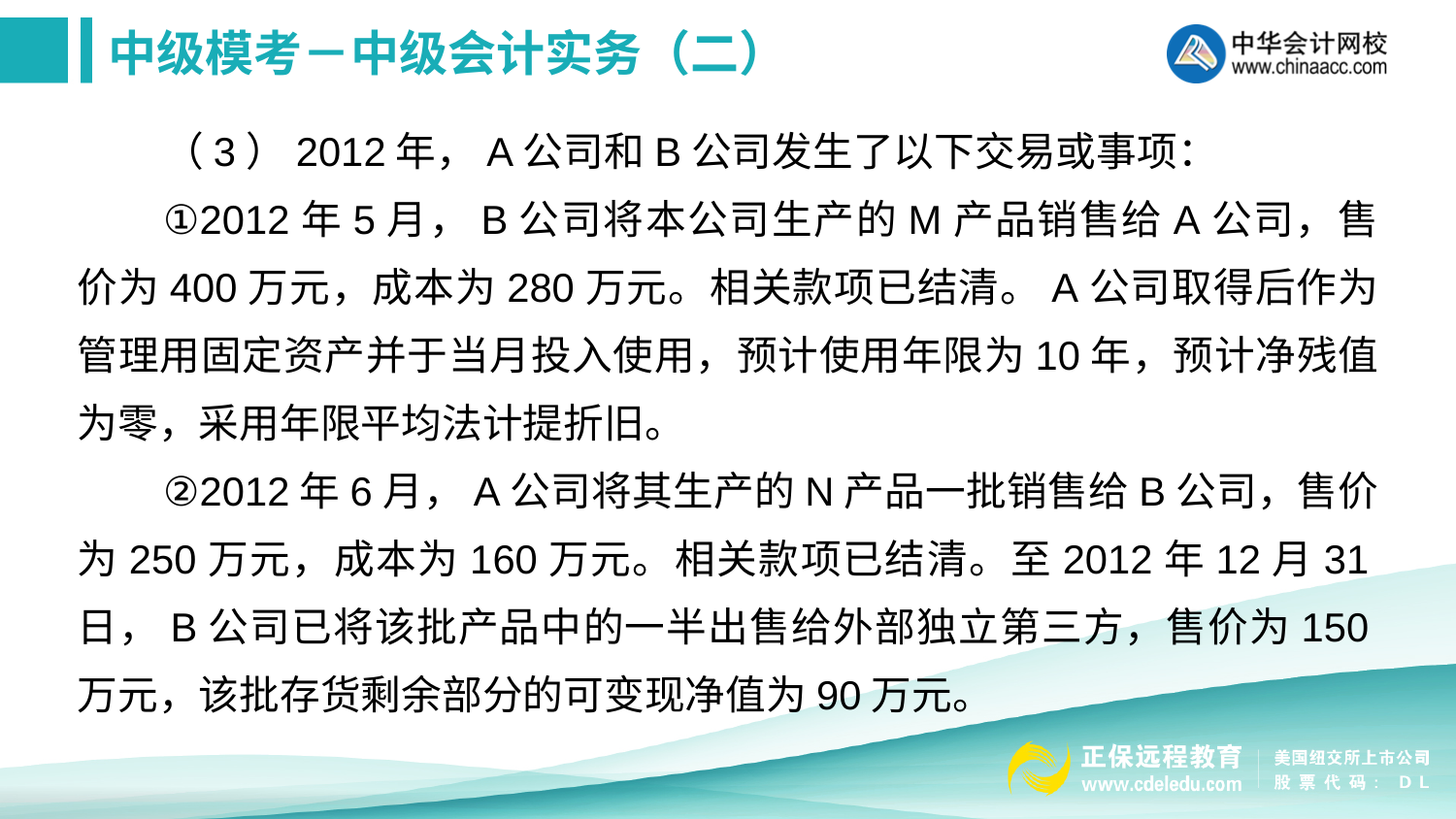

（3）2012年，A公司和B公司发生了以下交易或事项：
①2012年5月，B公司将本公司生产的M产品销售给A公司，售价为400万元，成本为280万元。相关款项已结清。A公司取得后作为管理用固定资产并于当月投入使用，预计使用年限为10年，预计净残值为零，采用年限平均法计提折旧。
②2012年6月，A公司将其生产的N产品一批销售给B公司，售价为250万元，成本为160万元。相关款项已结清。至2012年12月31日，B公司已将该批产品中的一半出售给外部独立第三方，售价为150万元，该批存货剩余部分的可变现净值为90万元。